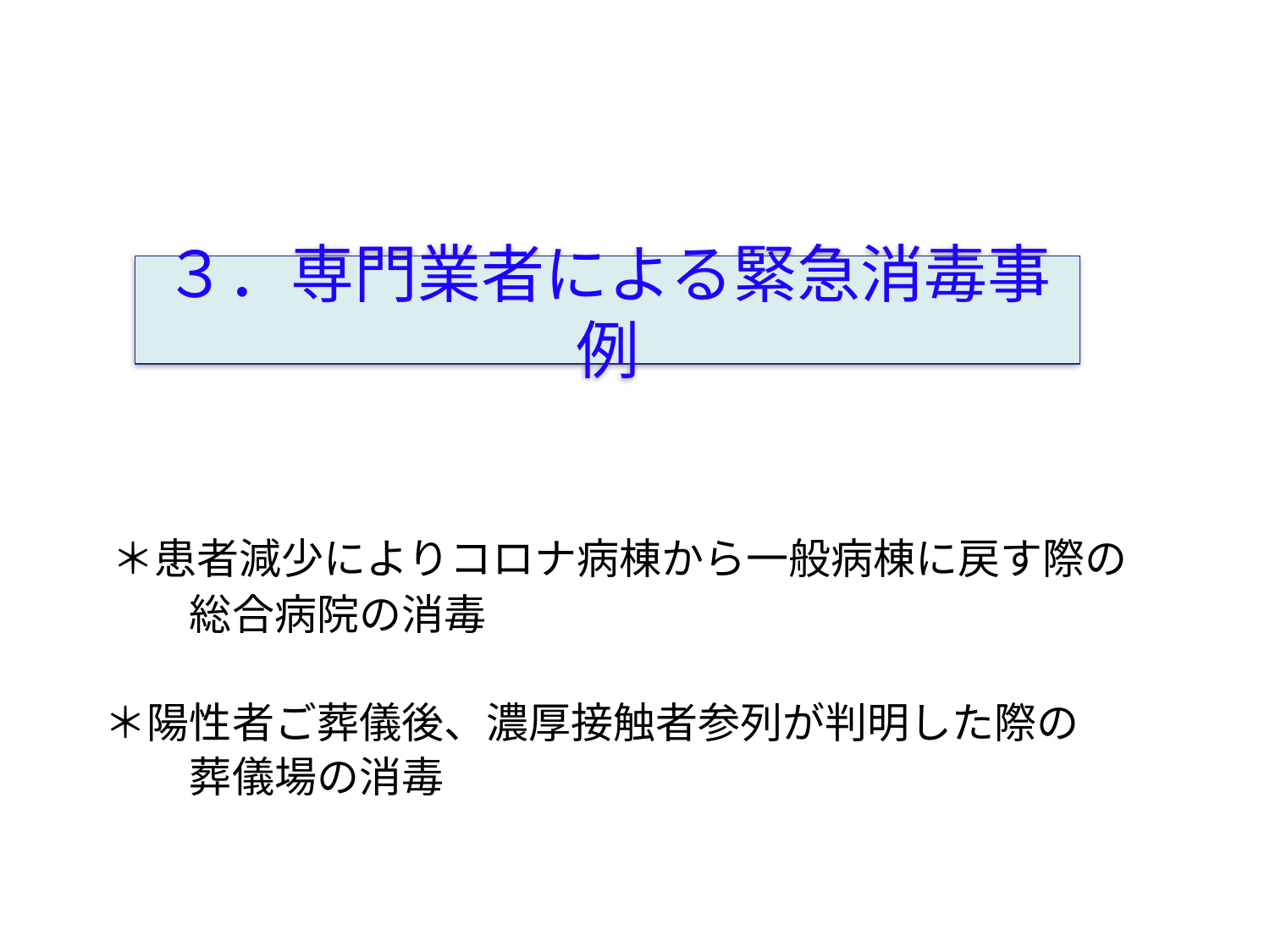

# ３．専門業者による緊急消毒事例

　＊患者減少によりコロナ病棟から一般病棟に戻す際の
　　　総合病院の消毒

　＊陽性者ご葬儀後、濃厚接触者参列が判明した際の
　　　葬儀場の消毒